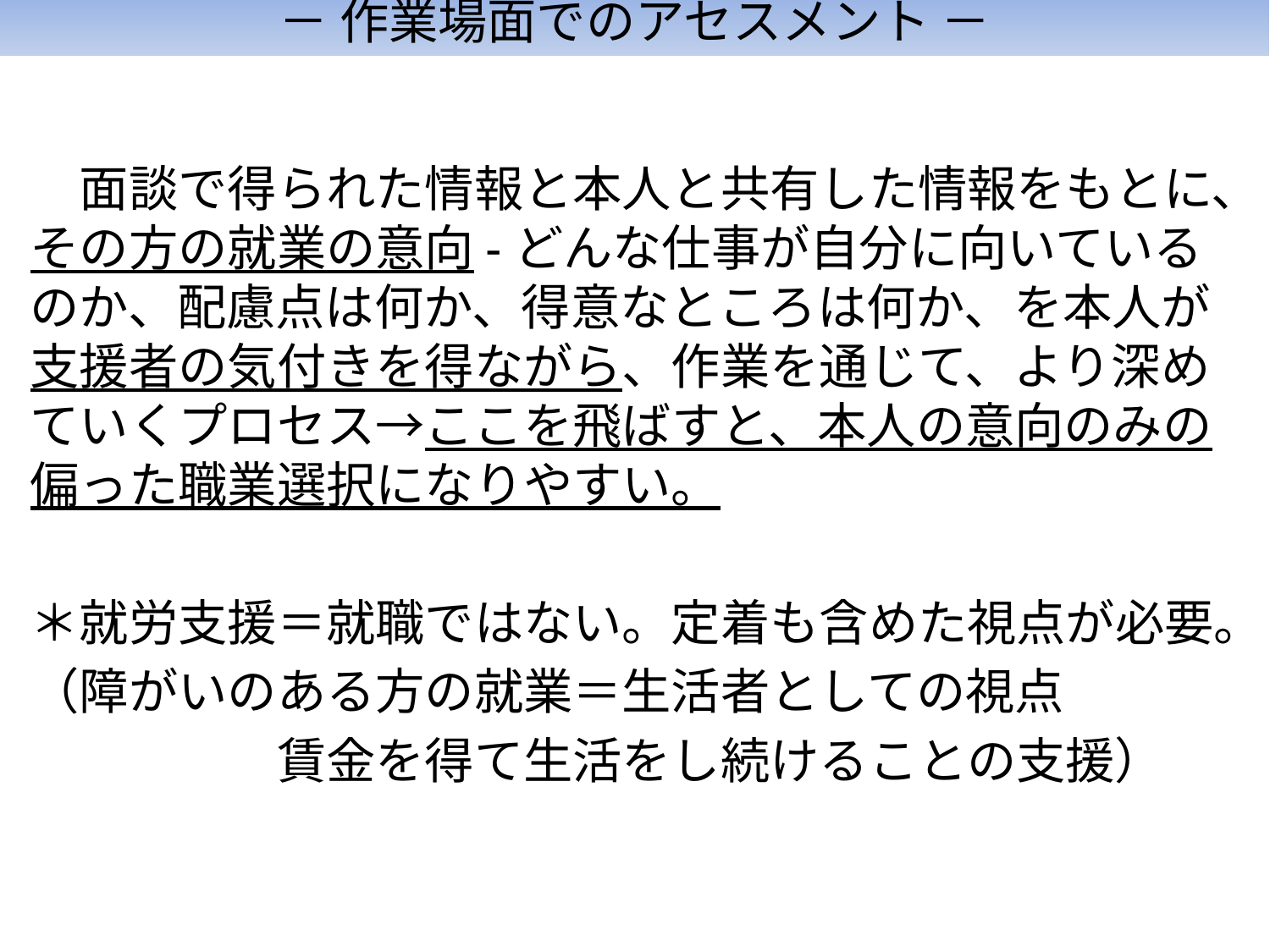

－ 作業場面でのアセスメント －

　面談で得られた情報と本人と共有した情報をもとに、その方の就業の意向-どんな仕事が自分に向いているのか、配慮点は何か、得意なところは何か、を本人が支援者の気付きを得ながら、作業を通じて、より深めていくプロセス→ここを飛ばすと、本人の意向のみの偏った職業選択になりやすい。

＊就労支援＝就職ではない。定着も含めた視点が必要。
（障がいのある方の就業＝生活者としての視点
　　　　　賃金を得て生活をし続けることの支援）